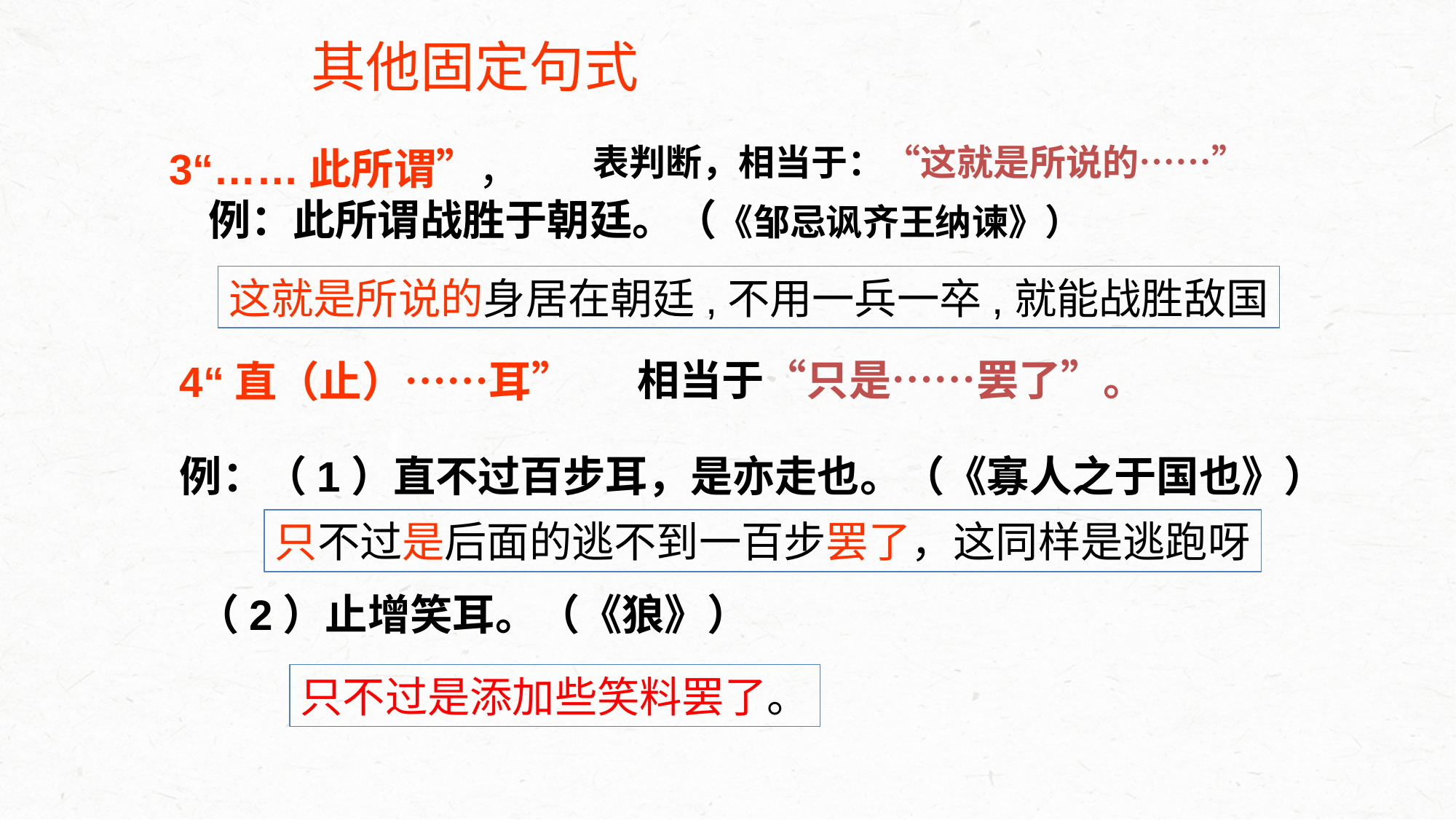

其他固定句式

表判断，相当于：“这就是所说的……”
3“……此所谓”，
   例：此所谓战胜于朝廷。（《邹忌讽齐王纳谏》）
这就是所说的身居在朝廷,不用一兵一卒,就能战胜敌国
相当于“只是……罢了”。
4“直（止）……耳”

例：（1）直不过百步耳，是亦走也。（《寡人之于国也》）

 （2）止增笑耳。（《狼》）
只不过是后面的逃不到一百步罢了，这同样是逃跑呀
只不过是添加些笑料罢了。